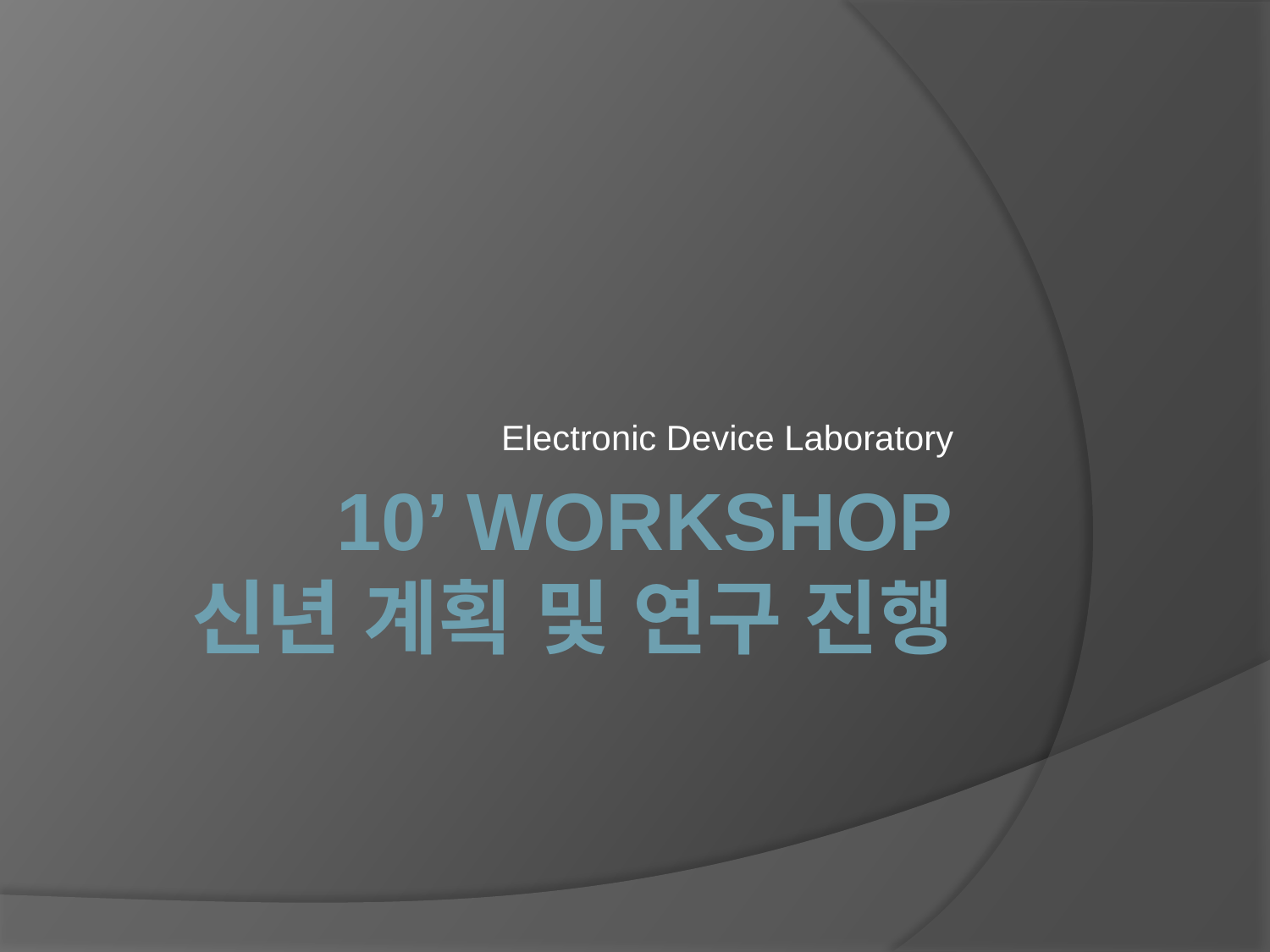

Electronic Device Laboratory
# 10’ Workshop 신년 계획 및 연구 진행